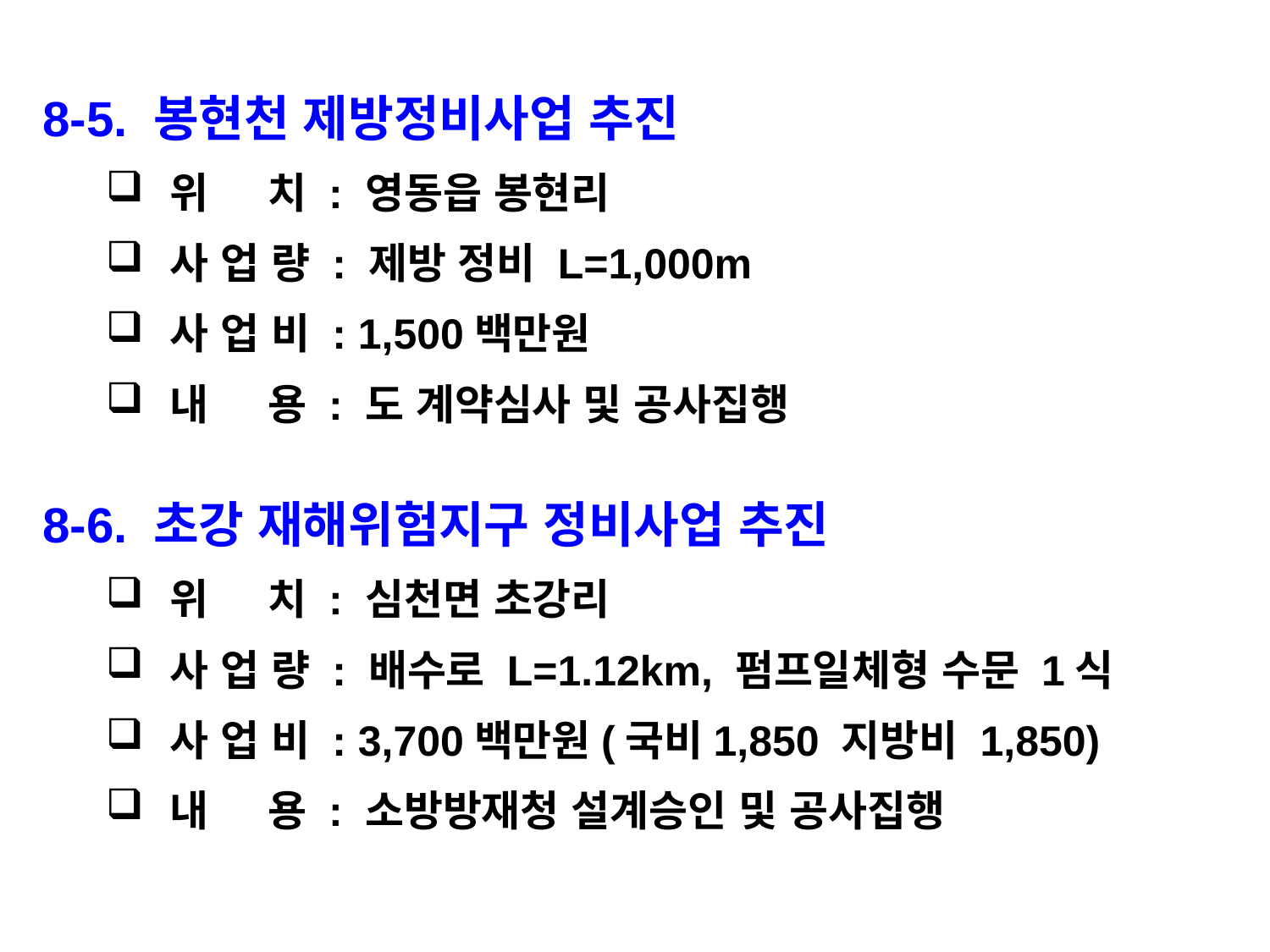

8-5. 봉현천 제방정비사업 추진
위     치 : 영동읍 봉현리
사 업 량 : 제방 정비 L=1,000m
사 업 비 : 1,500백만원
내     용 : 도 계약심사 및 공사집행

8-6. 초강 재해위험지구 정비사업 추진
위     치 : 심천면 초강리
사 업 량 : 배수로 L=1.12km, 펌프일체형 수문 1식
사 업 비 : 3,700백만원(국비1,850 지방비 1,850)
내     용 : 소방방재청 설계승인 및 공사집행